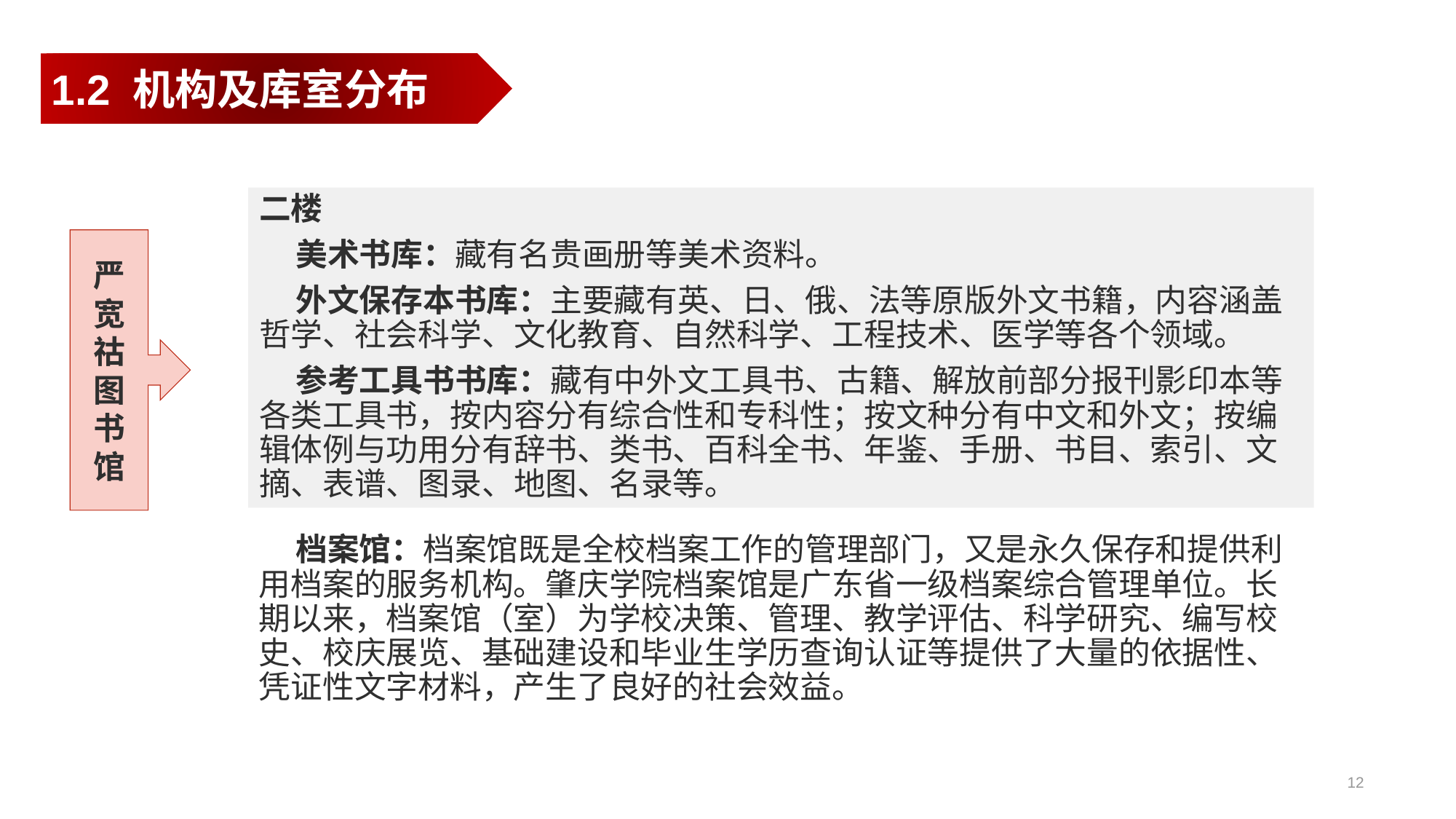

1.2 机构及库室分布
二楼
    美术书库：藏有名贵画册等美术资料。
    外文保存本书库：主要藏有英、日、俄、法等原版外文书籍，内容涵盖哲学、社会科学、文化教育、自然科学、工程技术、医学等各个领域。
    参考工具书书库：藏有中外文工具书、古籍、解放前部分报刊影印本等各类工具书，按内容分有综合性和专科性；按文种分有中文和外文；按编辑体例与功用分有辞书、类书、百科全书、年鉴、手册、书目、索引、文摘、表谱、图录、地图、名录等。
严宽祜图
书
馆
    档案馆：档案馆既是全校档案工作的管理部门，又是永久保存和提供利用档案的服务机构。肇庆学院档案馆是广东省一级档案综合管理单位。长期以来，档案馆（室）为学校决策、管理、教学评估、科学研究、编写校史、校庆展览、基础建设和毕业生学历查询认证等提供了大量的依据性、凭证性文字材料，产生了良好的社会效益。
12